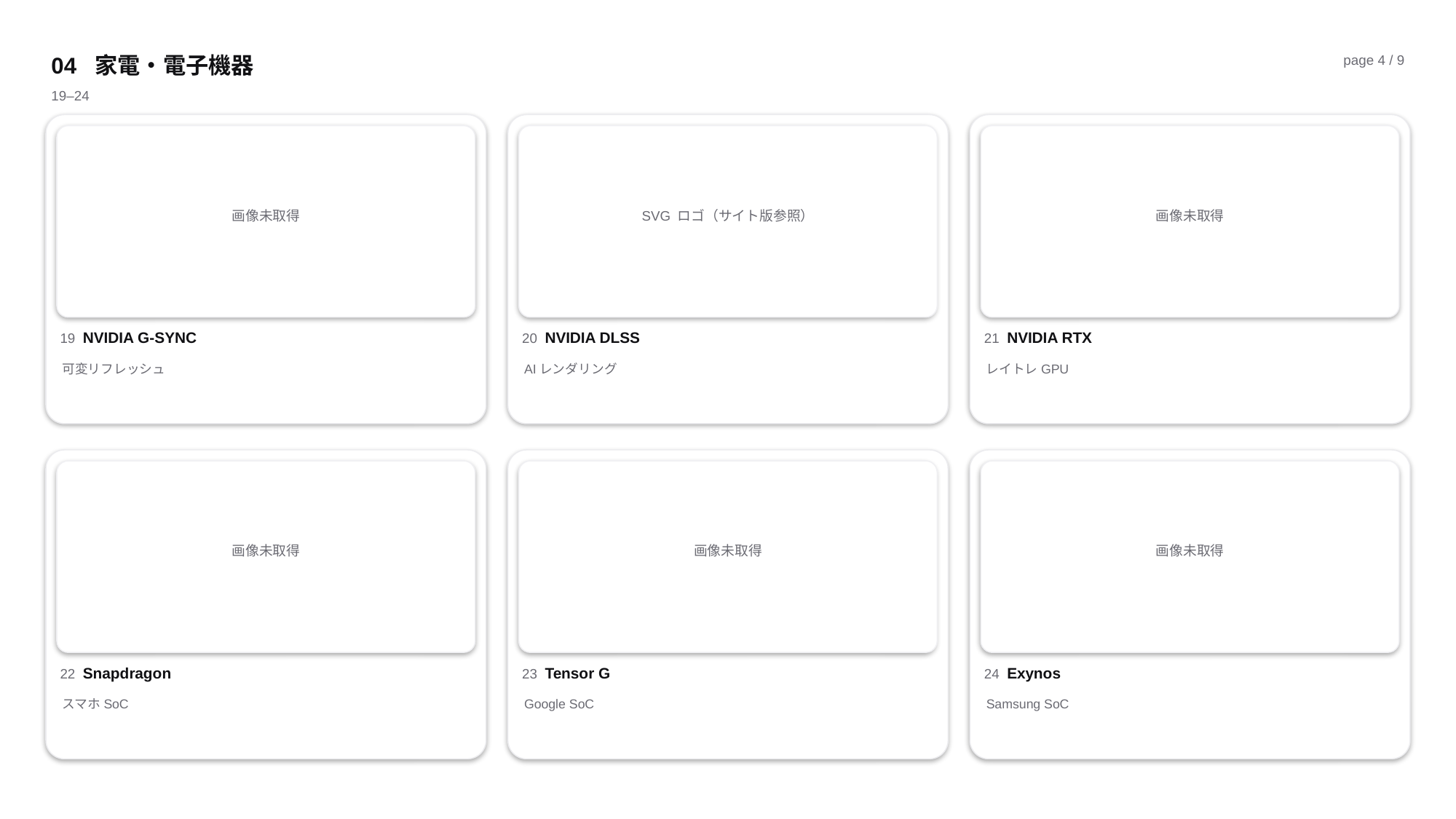

04  家電・電子機器
page 4 / 9
19–24

画像未取得
SVG ロゴ（サイト版参照）
画像未取得
19  NVIDIA G-SYNC
20  NVIDIA DLSS
21  NVIDIA RTX
可変リフレッシュ
AIレンダリング
レイトレGPU

画像未取得
画像未取得
画像未取得
22  Snapdragon
23  Tensor G
24  Exynos
スマホSoC
Google SoC
Samsung SoC